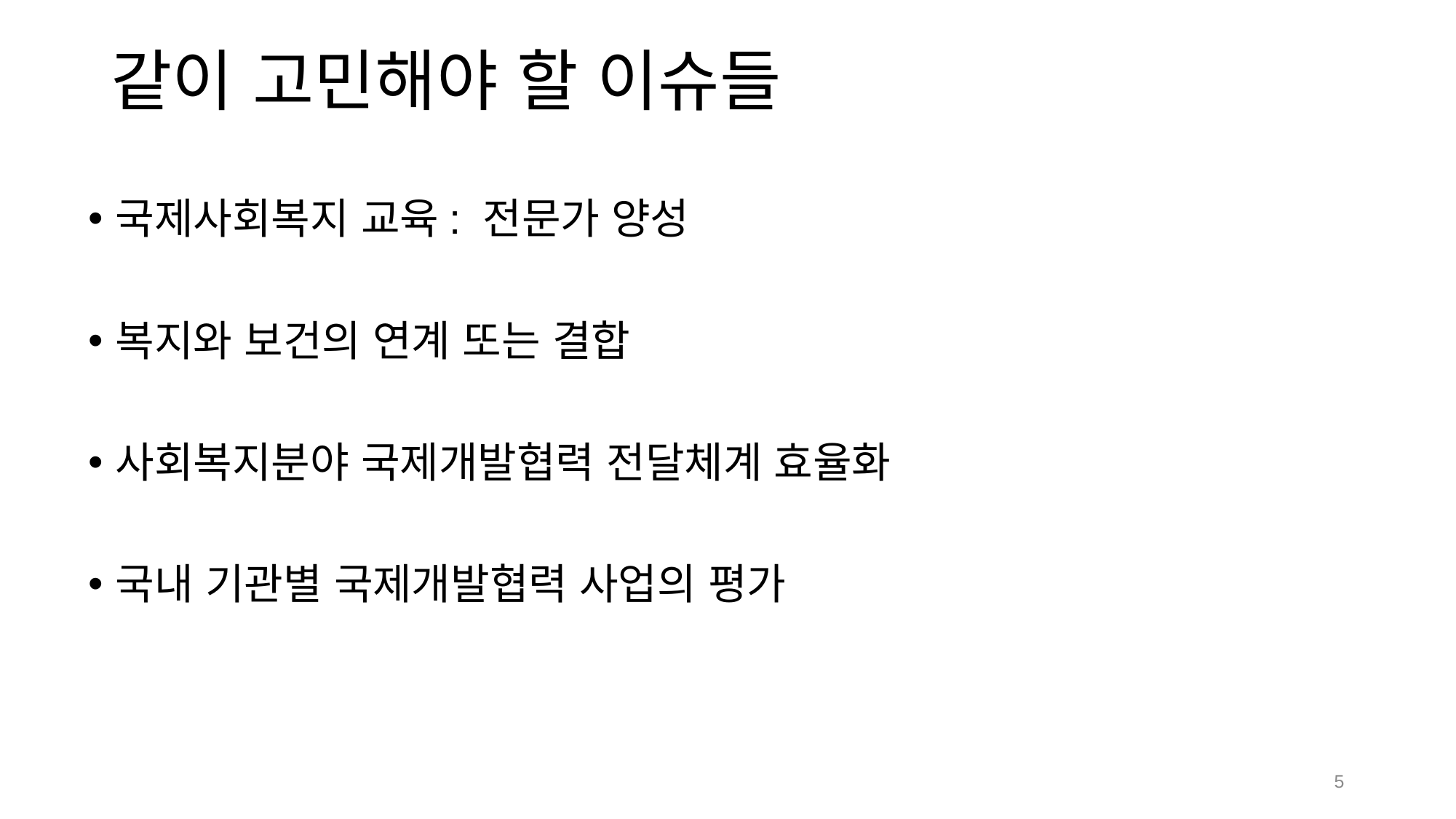

# 같이 고민해야 할 이슈들
국제사회복지 교육: 전문가 양성

복지와 보건의 연계 또는 결합

사회복지분야 국제개발협력 전달체계 효율화

국내 기관별 국제개발협력 사업의 평가

5